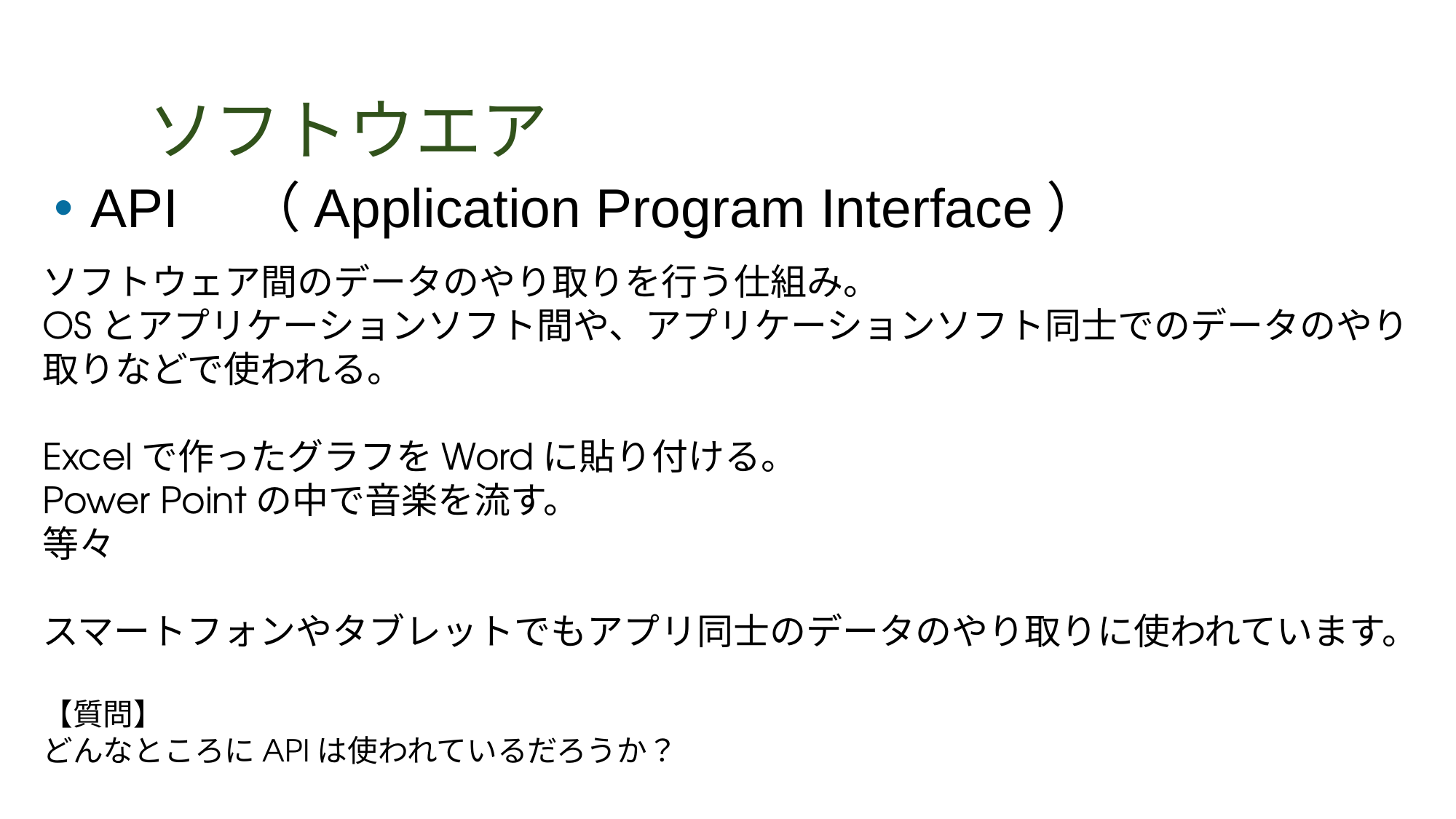

# ソフトウエア
API　（Application Program Interface）

ソフトウェア間のデータのやり取りを行う仕組み。
OSとアプリケーションソフト間や、アプリケーションソフト同士でのデータのやり取りなどで使われる。

Excelで作ったグラフをWordに貼り付ける。
Power Pointの中で音楽を流す。
等々

スマートフォンやタブレットでもアプリ同士のデータのやり取りに使われています。

【質問】
どんなところにAPIは使われているだろうか？